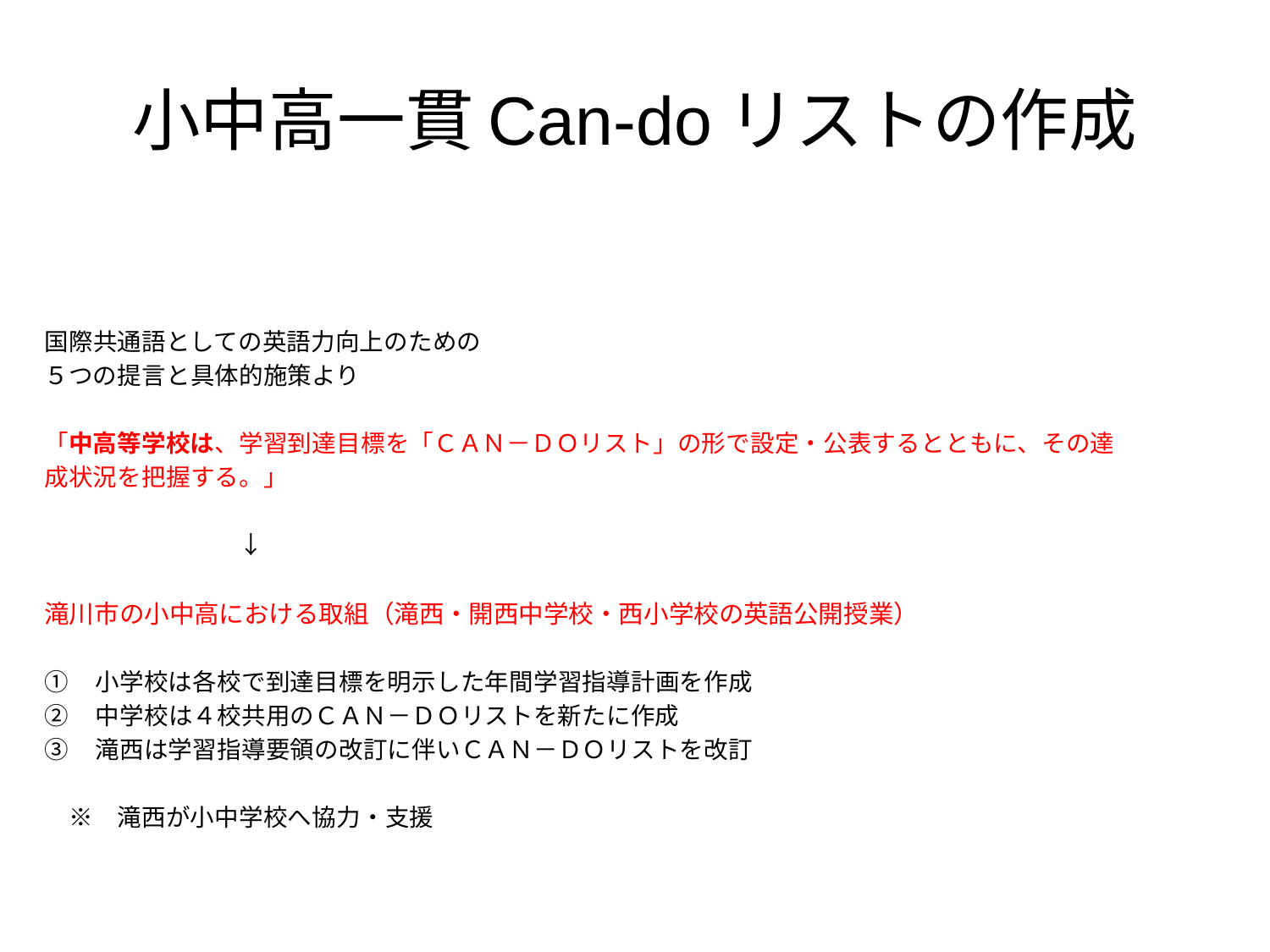

# 小中高一貫Can-doリストの作成

国際共通語としての英語力向上のための
５つの提言と具体的施策より

「中高等学校は、学習到達目標を「ＣＡＮ－ＤＯリスト」の形で設定・公表するとともに、その達
成状況を把握する。」

　　　　　　　　↓

滝川市の小中高における取組（滝西・開西中学校・西小学校の英語公開授業）

①　小学校は各校で到達目標を明示した年間学習指導計画を作成
②　中学校は４校共用のＣＡＮ－ＤＯリストを新たに作成
③　滝西は学習指導要領の改訂に伴いＣＡＮ－ＤＯリストを改訂

　※　滝西が小中学校へ協力・支援